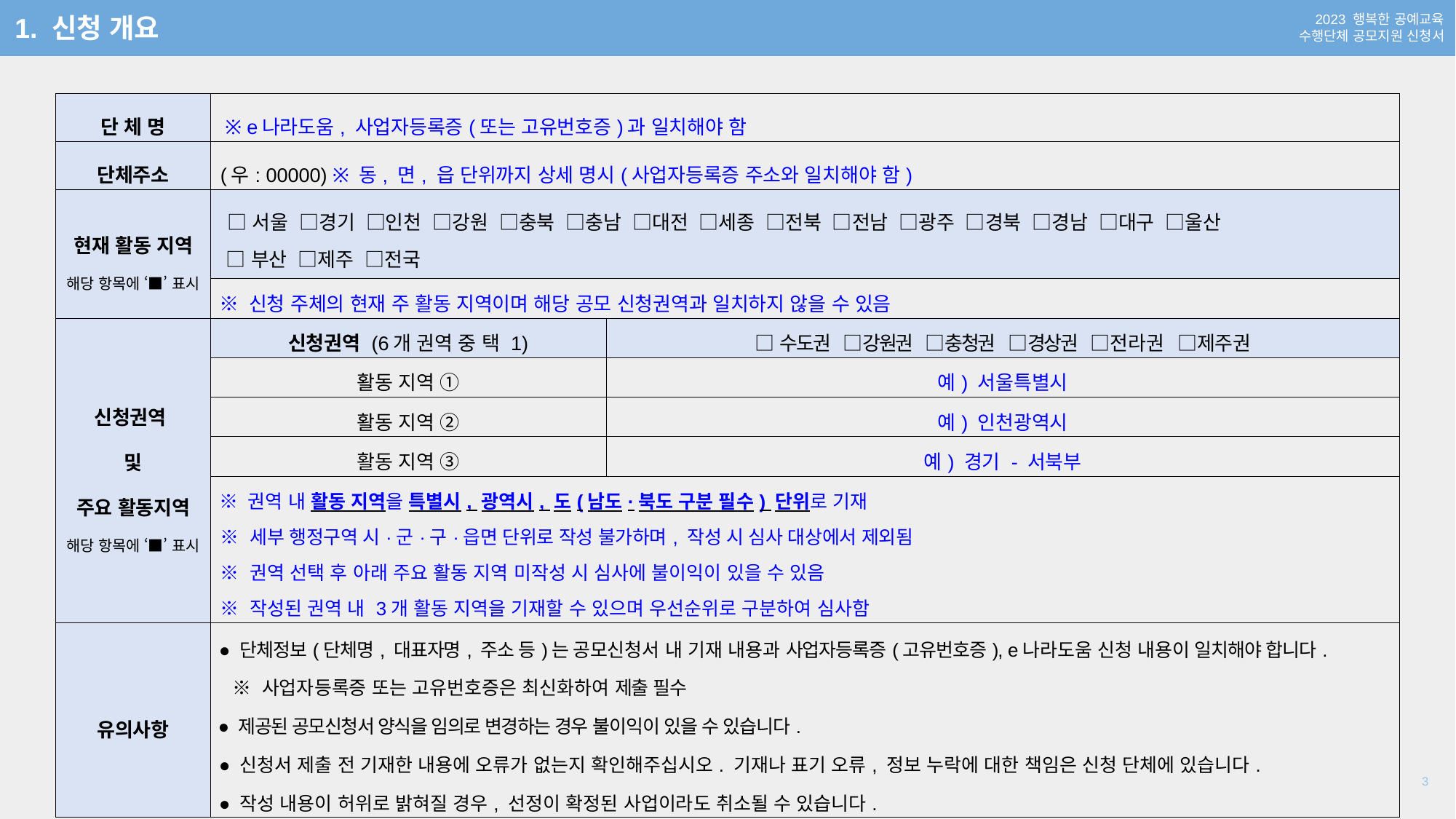

1. 신청 개요
| 단 체 명 | ※ e나라도움, 사업자등록증(또는 고유번호증)과 일치해야 함 |  |
| --- | --- | --- |
| 단체주소 | (우: 00000) ※ 동, 면, 읍 단위까지 상세 명시(사업자등록증 주소와 일치해야 함) |  |
| 현재 활동 지역 해당 항목에 ‘■’ 표시 | □서울 □경기 □인천 □강원 □충북 □충남 □대전 □세종 □전북 □전남 □광주 □경북 □경남 □대구 □울산 □부산 □제주 □전국 |  |
|  | ※ 신청 주체의 현재 주 활동 지역이며 해당 공모 신청권역과 일치하지 않을 수 있음 |  |
| 신청권역 및 주요 활동지역 해당 항목에 ‘■’ 표시 | 신청권역 (6개 권역 중 택 1) | □수도권 □강원권 □충청권 □경상권 □전라권 □제주권 |
|  | 활동 지역 ① | 예) 서울특별시 |
|  | 활동 지역 ② | 예) 인천광역시 |
|  | 활동 지역 ③ | 예) 경기 - 서북부 |
|  | ※ 권역 내 활동 지역을 특별시, 광역시, 도(남도·북도 구분 필수) 단위로 기재 ※ 세부 행정구역 시·군·구·읍면 단위로 작성 불가하며, 작성 시 심사 대상에서 제외됨 ※ 권역 선택 후 아래 주요 활동 지역 미작성 시 심사에 불이익이 있을 수 있음 ※ 작성된 권역 내 3개 활동 지역을 기재할 수 있으며 우선순위로 구분하여 심사함 |  |
| 유의사항 | ⦁ 단체정보(단체명, 대표자명, 주소 등)는 공모신청서 내 기재 내용과 사업자등록증(고유번호증), e나라도움 신청 내용이 일치해야 합니다. ※ 사업자등록증 또는 고유번호증은 최신화하여 제출 필수 ⦁ 제공된 공모신청서 양식을 임의로 변경하는 경우 불이익이 있을 수 있습니다. ⦁ 신청서 제출 전 기재한 내용에 오류가 없는지 확인해주십시오. 기재나 표기 오류, 정보 누락에 대한 책임은 신청 단체에 있습니다. ⦁ 작성 내용이 허위로 밝혀질 경우, 선정이 확정된 사업이라도 취소될 수 있습니다. |  |
3